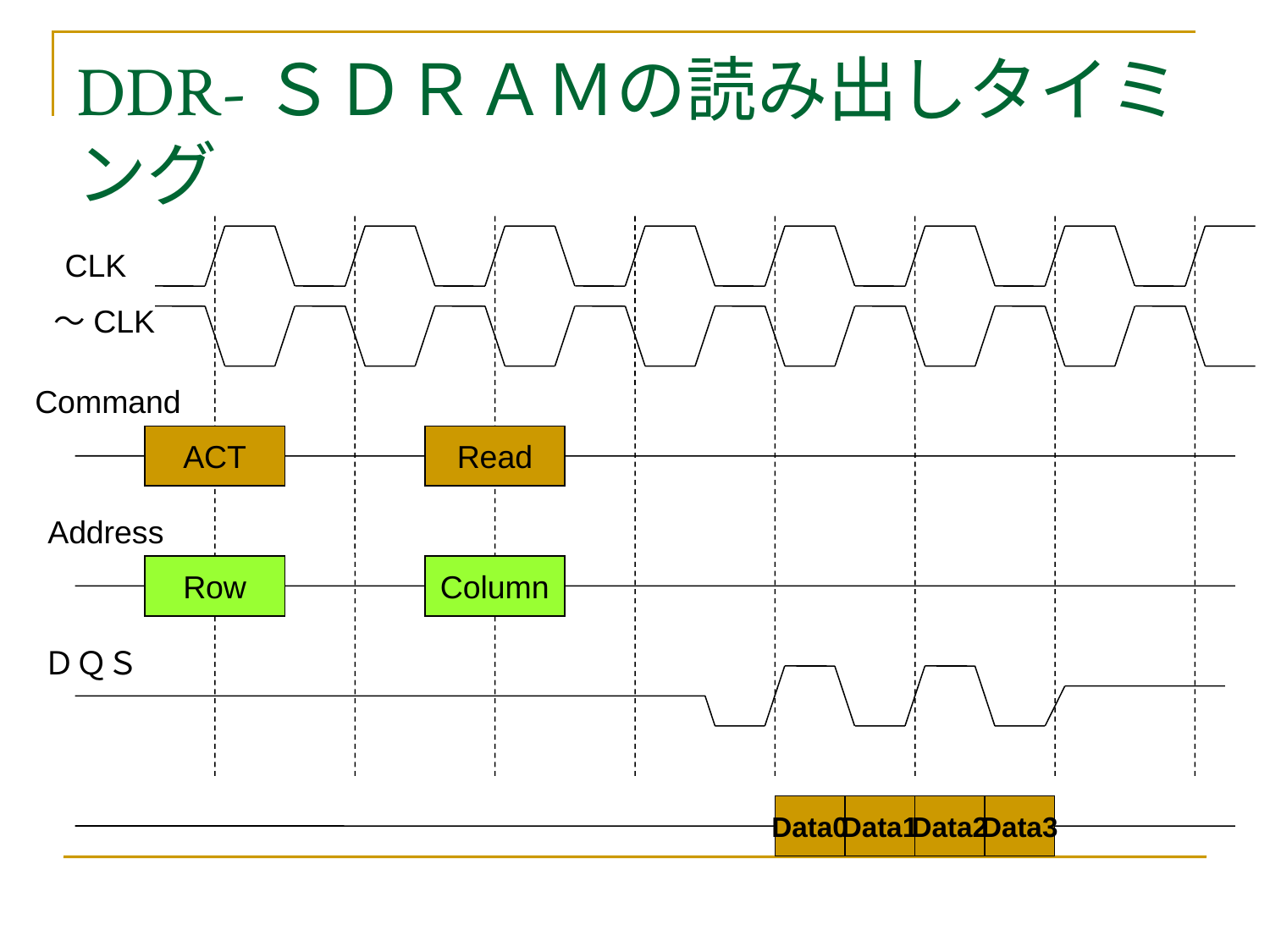

# DDR-ＳＤＲＡＭの読み出しタイミング

CLK
～CLK

Command
ACT
Read

Address
Row
Column

ＤＱＳ

Data0
Data1
Data2
Data3